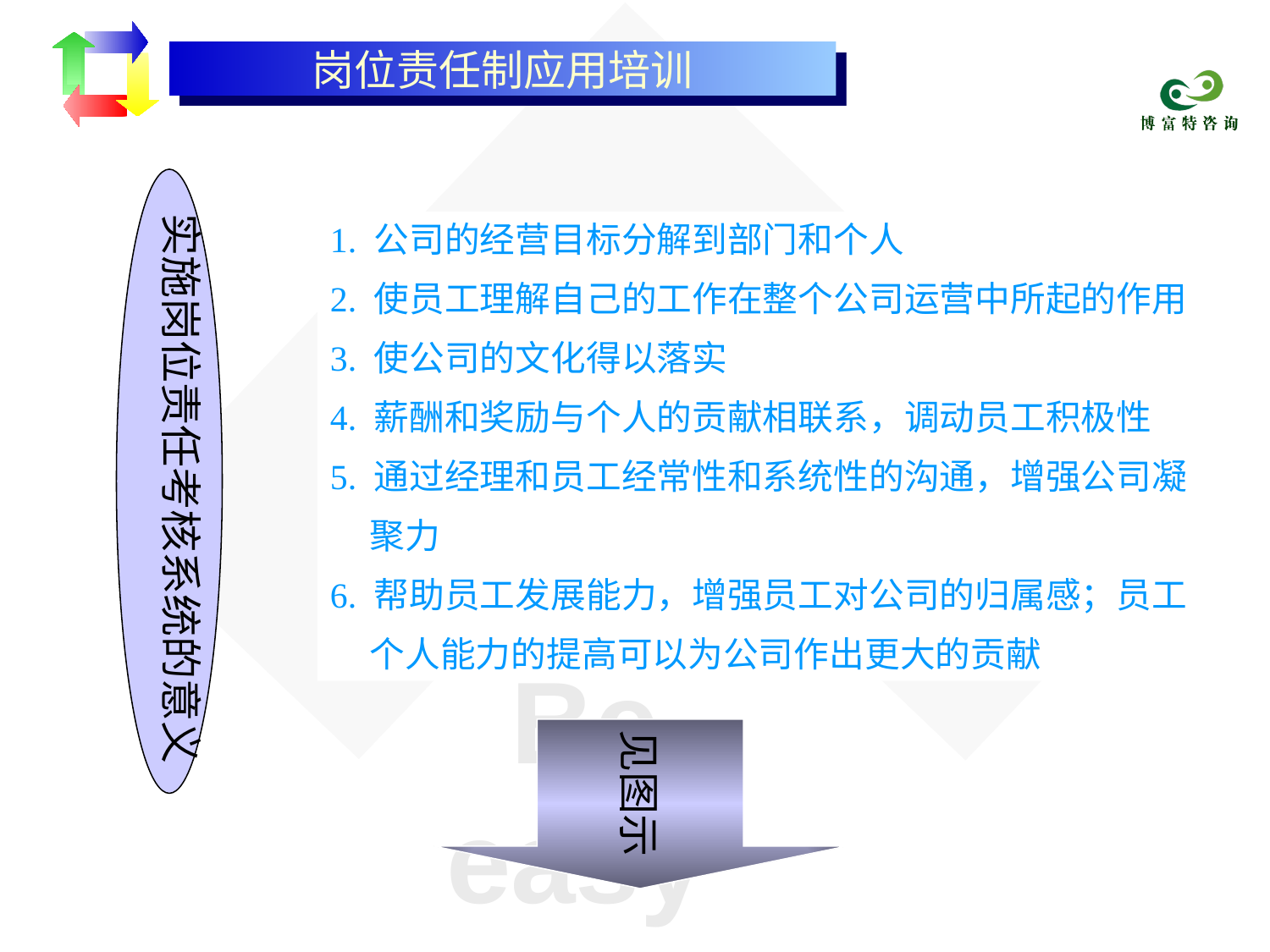

岗位责任制应用培训

实施岗位责任考核系统的意义
1. 公司的经营目标分解到部门和个人
2. 使员工理解自己的工作在整个公司运营中所起的作用
3. 使公司的文化得以落实
4. 薪酬和奖励与个人的贡献相联系，调动员工积极性
5. 通过经理和员工经常性和系统性的沟通，增强公司凝
    聚力
6. 帮助员工发展能力，增强员工对公司的归属感；员工
    个人能力的提高可以为公司作出更大的贡献
见图示